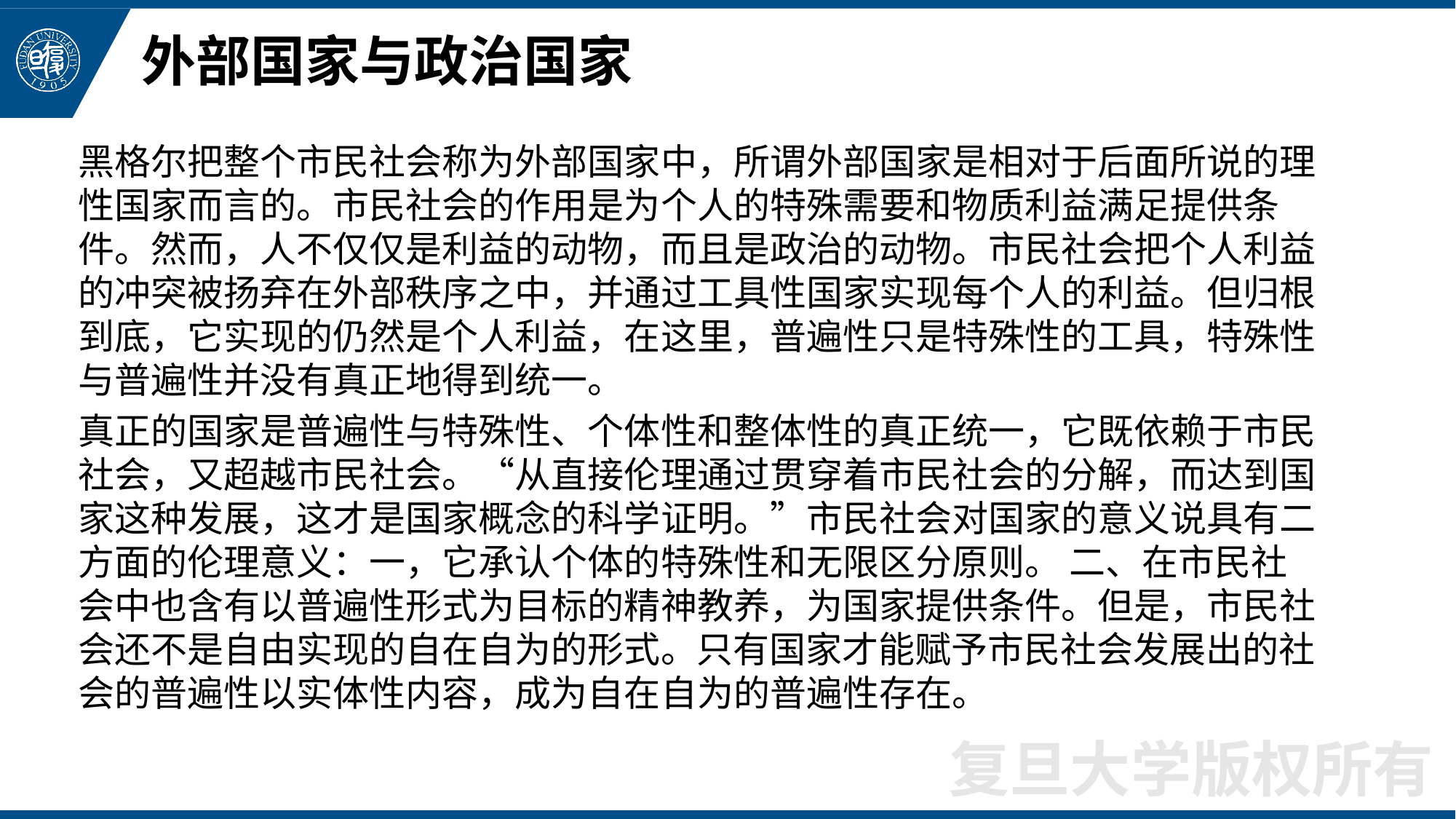

# 外部国家与政治国家
黑格尔把整个市民社会称为外部国家中，所谓外部国家是相对于后面所说的理性国家而言的。市民社会的作用是为个人的特殊需要和物质利益满足提供条件。然而，人不仅仅是利益的动物，而且是政治的动物。市民社会把个人利益的冲突被扬弃在外部秩序之中，并通过工具性国家实现每个人的利益。但归根到底，它实现的仍然是个人利益，在这里，普遍性只是特殊性的工具，特殊性与普遍性并没有真正地得到统一。
真正的国家是普遍性与特殊性、个体性和整体性的真正统一，它既依赖于市民社会，又超越市民社会。“从直接伦理通过贯穿着市民社会的分解，而达到国家这种发展，这才是国家概念的科学证明。”市民社会对国家的意义说具有二方面的伦理意义：一，它承认个体的特殊性和无限区分原则。 二、在市民社会中也含有以普遍性形式为目标的精神教养，为国家提供条件。但是，市民社会还不是自由实现的自在自为的形式。只有国家才能赋予市民社会发展出的社会的普遍性以实体性内容，成为自在自为的普遍性存在。